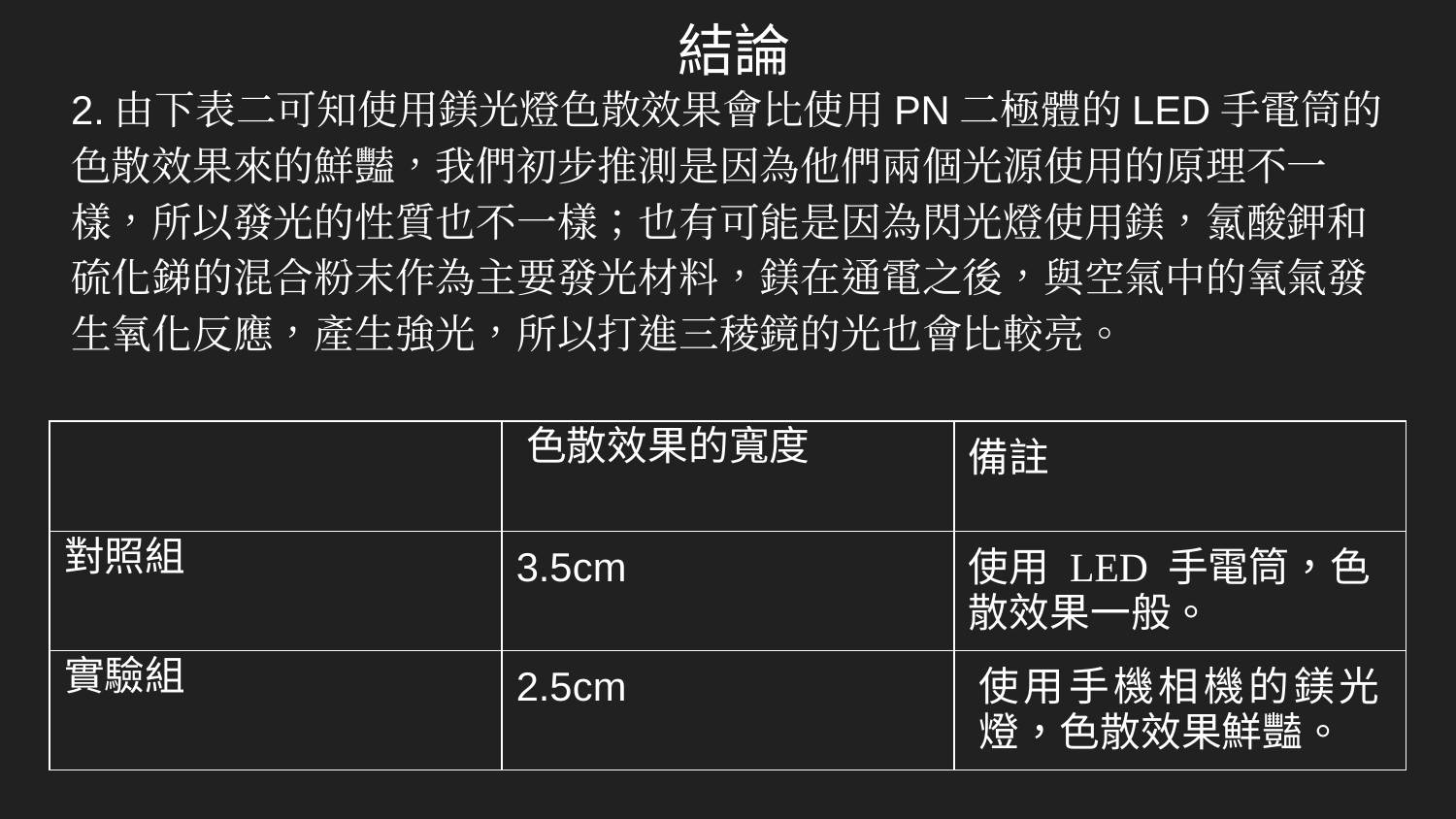

# 結論
2.由下表二可知使用鎂光燈色散效果會比使用PN二極體的LED手電筒的色散效果來的鮮豔，我們初步推測是因為他們兩個光源使用的原理不一樣，所以發光的性質也不一樣；也有可能是因為閃光燈使用鎂，氯酸鉀和硫化銻的混合粉末作為主要發光材料，鎂在通電之後，與空氣中的氧氣發生氧化反應，產生強光，所以打進三稜鏡的光也會比較亮。
|  | 色散效果的寬度 | 備註 |
| --- | --- | --- |
| 對照組 | 3.5cm | 使用 LED 手電筒，色散效果一般。 |
| 實驗組 | 2.5cm | 使用手機相機的鎂光燈，色散效果鮮豔。 |